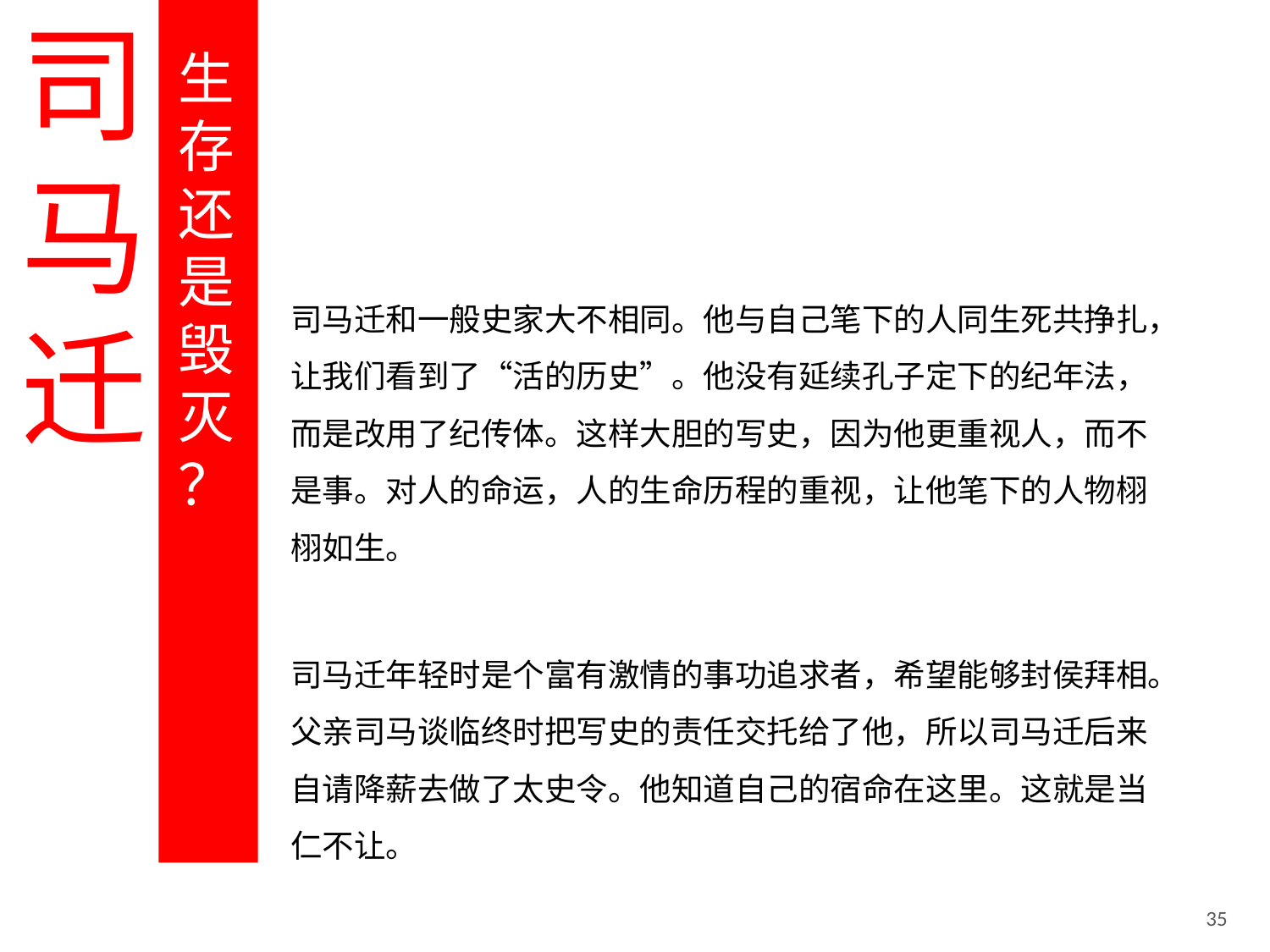

司马迁
生存还是毁灭
？
司马迁和一般史家大不相同。他与自己笔下的人同生死共挣扎，让我们看到了“活的历史”。他没有延续孔子定下的纪年法，而是改用了纪传体。这样大胆的写史，因为他更重视人，而不是事。对人的命运，人的生命历程的重视，让他笔下的人物栩栩如生。

司马迁年轻时是个富有激情的事功追求者，希望能够封侯拜相。父亲司马谈临终时把写史的责任交托给了他，所以司马迁后来自请降薪去做了太史令。他知道自己的宿命在这里。这就是当仁不让。
35